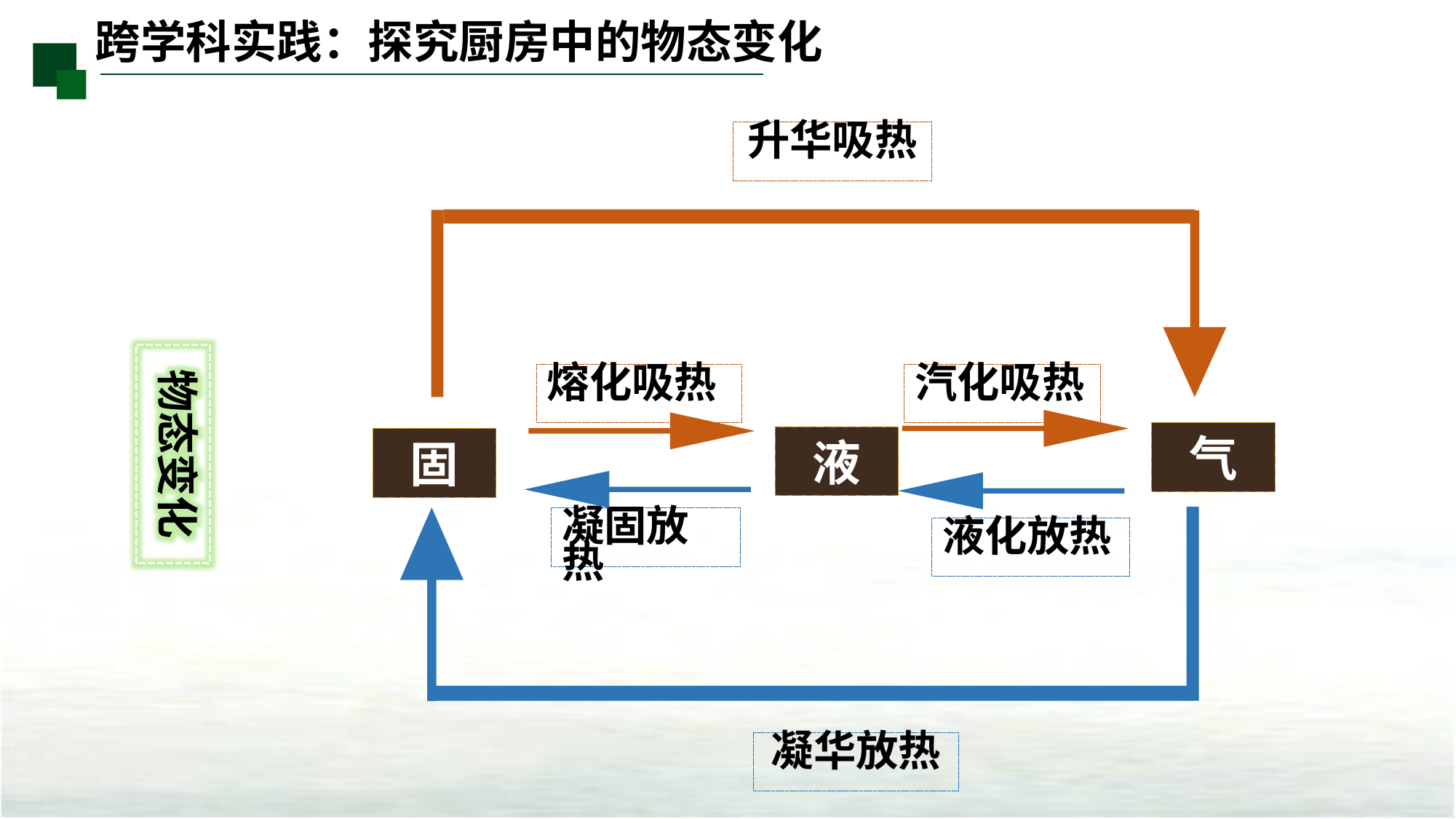

升华吸热

熔化吸热
汽化吸热
物态变化

气
液
固
凝固放热
液化放热

凝华放热